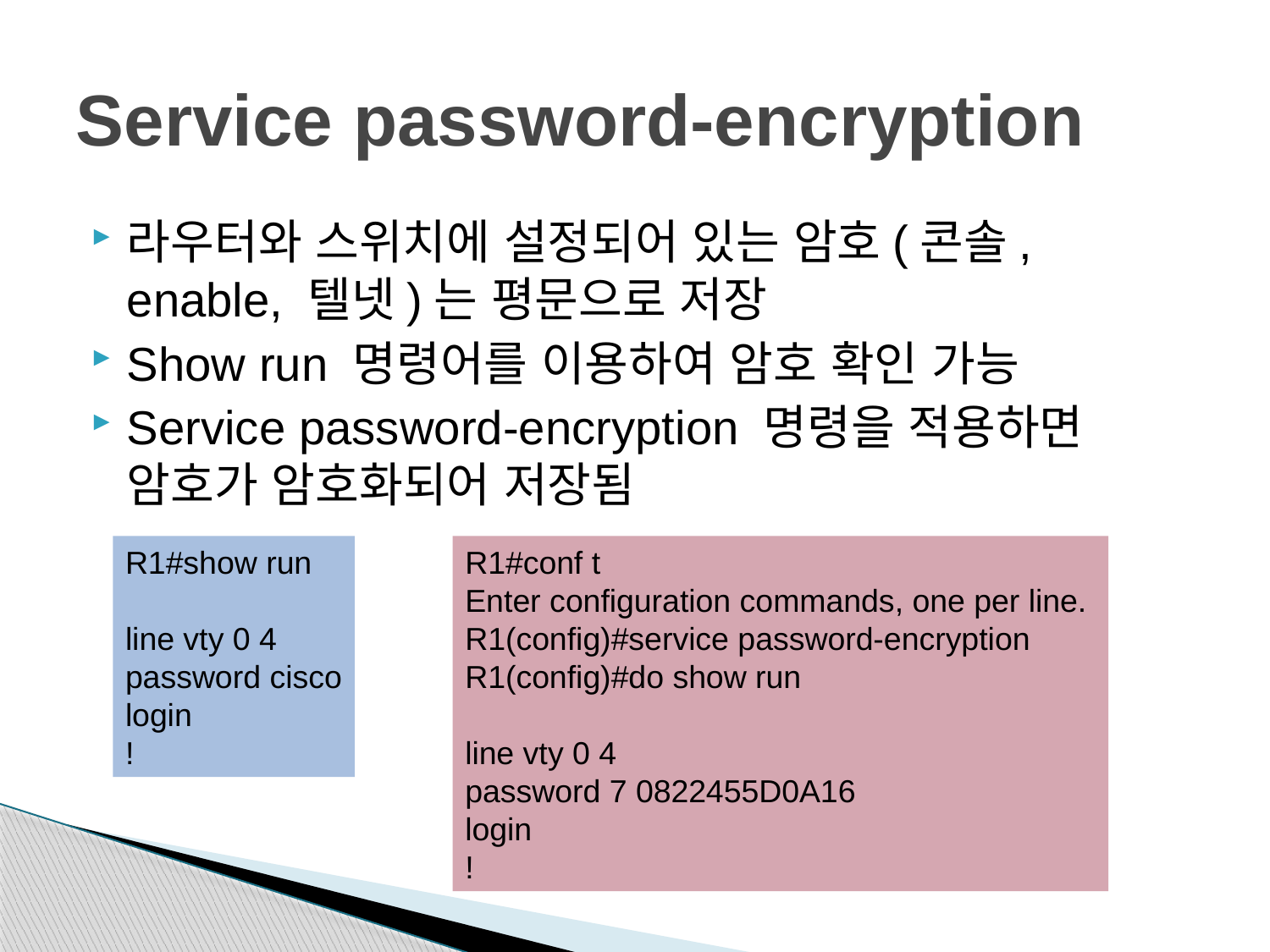

# Service password-encryption
라우터와 스위치에 설정되어 있는 암호(콘솔, enable, 텔넷)는 평문으로 저장
Show run 명령어를 이용하여 암호 확인 가능
Service password-encryption 명령을 적용하면 암호가 암호화되어 저장됨
R1#show run

line vty 0 4
password cisco
login
!
R1#conf t
Enter configuration commands, one per line.
R1(config)#service password-encryption
R1(config)#do show run

line vty 0 4
password 7 0822455D0A16
login
!